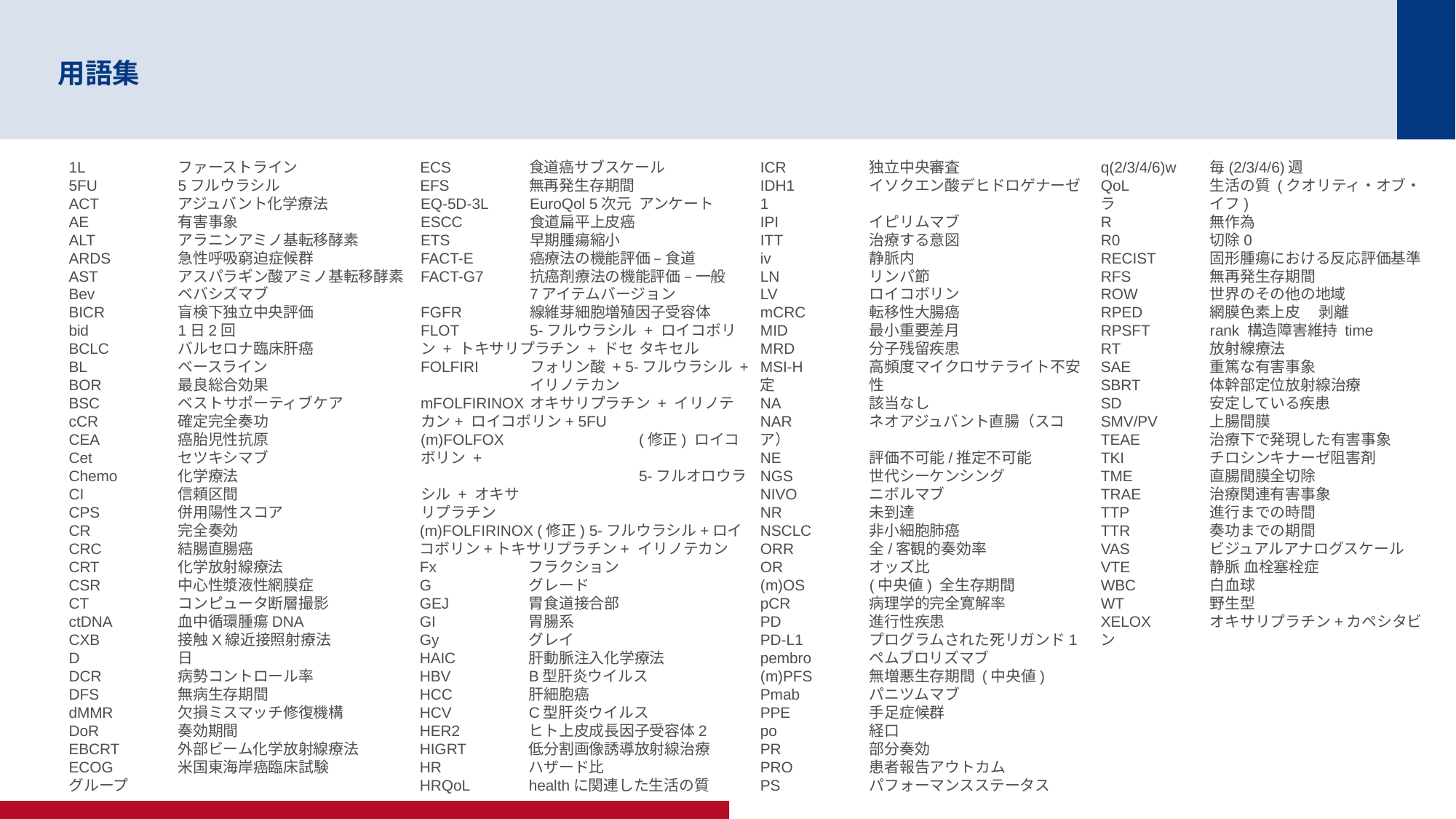

# 用語集
1L	ファーストライン
5FU	5フルウラシル
ACT	アジュバント化学療法
AE	有害事象
ALT	アラニンアミノ基転移酵素
ARDS	急性呼吸窮迫症候群
AST	アスパラギン酸アミノ基転移酵素
Bev	ベバシズマブ
BICR	盲検下独立中央評価
bid	1日2回
BCLC	バルセロナ臨床肝癌
BL	ベースライン
BOR	最良総合効果
BSC	ベストサポーティブケア
cCR	確定完全奏功
CEA	癌胎児性抗原
Cet	セツキシマブ
Chemo	化学療法
CI	信頼区間
CPS	併用陽性スコア
CR	完全奏効
CRC	結腸直腸癌
CRT	化学放射線療法
CSR	中心性漿液性網膜症
CT	コンピュータ断層撮影
ctDNA	血中循環腫瘍DNA
CXB	接触X線近接照射療法
D	日
DCR	病勢コントロール率
DFS	無病生存期間
dMMR	欠損ミスマッチ修復機構
DoR	奏効期間
EBCRT	外部ビーム化学放射線療法
ECOG	米国東海岸癌臨床試験	グループ
ECS	食道癌サブスケール
EFS	無再発生存期間
EQ-5D-3L	EuroQol 5次元 	アンケート
ESCC	食道扁平上皮癌
ETS	早期腫瘍縮小
FACT-E	癌療法の機能評価 – 食道
FACT-G7	抗癌剤療法の機能評価 – 一般
	7アイテムバージョン
FGFR	線維芽細胞増殖因子受容体
FLOT	5-フルウラシル + ロイコボリ	ン + トキサリプラチン + ドセ	タキセル
FOLFIRI	フォリン酸 + 5-フルウラシル + 	イリノテカン
mFOLFIRINOX	オキサリプラチン + イリノテ	カン+ ロイコボリン+ 5FU
(m)FOLFOX		(修正) ロイコボリン +
		5-フルオロウラシル + オキサ			リプラチン
(m)FOLFIRINOX (修正) 5-フルウラシル+ロイ	コボリン+トキサリプラチン+	イリノテカン
Fx	フラクション
G	グレード
GEJ	胃食道接合部
GI	胃腸系
Gy	グレイ
HAIC	肝動脈注入化学療法
HBV	B型肝炎ウイルス
HCC	肝細胞癌
HCV	C型肝炎ウイルス
HER2	ヒト上皮成長因子受容体2
HIGRT	低分割画像誘導放射線治療
HR	ハザード比
HRQoL	healthに関連した生活の質
ICR	独立中央審査
IDH1	イソクエン酸デヒドロゲナーゼ1
IPI	イピリムマブ
ITT	治療する意図
iv	静脈内
LN	リンパ節
LV	ロイコボリン
mCRC	転移性大腸癌
MID	最小重要差月
MRD	分子残留疾患
MSI-H	高頻度マイクロサテライト不安定	性
NA	該当なし
NAR	ネオアジュバント直腸（スコア）
NE	評価不可能/推定不可能
NGS	世代シーケンシング
NIVO	ニボルマブ
NR	未到達
NSCLC	非小細胞肺癌
ORR	全/客観的奏効率
OR	オッズ比
(m)OS	(中央値) 全生存期間
pCR	病理学的完全寛解率
PD	進行性疾患
PD-L1	プログラムされた死リガンド1
pembro	ペムブロリズマブ
(m)PFS	無増悪生存期間 (中央値)
Pmab	パニツムマブ
PPE	手足症候群
po	経口
PR	部分奏効
PRO	患者報告アウトカム
PS	パフォーマンスステータス
q(2/3/4/6)w	毎(2/3/4/6)週
QoL	生活の質 (クオリティ・オブ・ラ	イフ)
R	無作為
R0	切除0
RECIST	固形腫瘍における反応評価基準
RFS	無再発生存期間
ROW	世界のその他の地域
RPED	網膜色素上皮	剥離
RPSFT	rank 構造障害維持 time
RT	放射線療法
SAE	重篤な有害事象
SBRT	体幹部定位放射線治療
SD	安定している疾患
SMV/PV	上腸間膜
TEAE	治療下で発現した有害事象
TKI	チロシンキナーゼ阻害剤
TME	直腸間膜全切除
TRAE	治療関連有害事象
TTP	進行までの時間
TTR	奏功までの期間
VAS	ビジュアルアナログスケール
VTE	静脈 血栓塞栓症
WBC	白血球
WT	野生型
XELOX	オキサリプラチン+カペシタビン